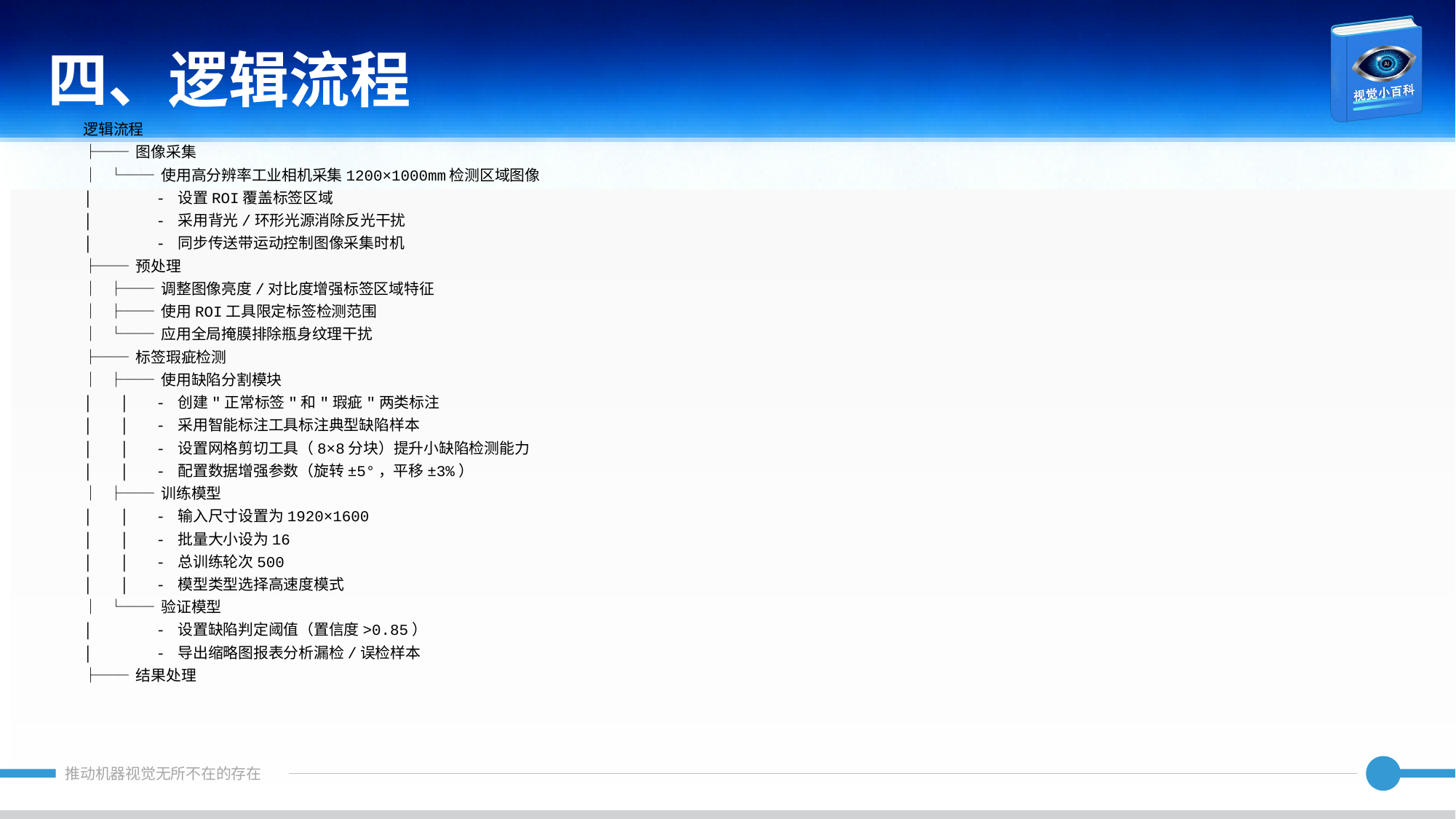

四、逻辑流程

逻辑流程
├── 图像采集
│   └── 使用高分辨率工业相机采集1200×1000mm检测区域图像
│       - 设置ROI覆盖标签区域
│       - 采用背光/环形光源消除反光干扰
│       - 同步传送带运动控制图像采集时机
├── 预处理
│   ├── 调整图像亮度/对比度增强标签区域特征
│   ├── 使用ROI工具限定标签检测范围
│   └── 应用全局掩膜排除瓶身纹理干扰
├── 标签瑕疵检测
│   ├── 使用缺陷分割模块
│   │   - 创建"正常标签"和"瑕疵"两类标注
│   │   - 采用智能标注工具标注典型缺陷样本
│   │   - 设置网格剪切工具（8×8分块）提升小缺陷检测能力
│   │   - 配置数据增强参数（旋转±5°，平移±3%）
│   ├── 训练模型
│   │   - 输入尺寸设置为1920×1600
│   │   - 批量大小设为16
│   │   - 总训练轮次500
│   │   - 模型类型选择高速度模式
│   └── 验证模型
│       - 设置缺陷判定阈值（置信度>0.85）
│       - 导出缩略图报表分析漏检/误检样本
├── 结果处理
9